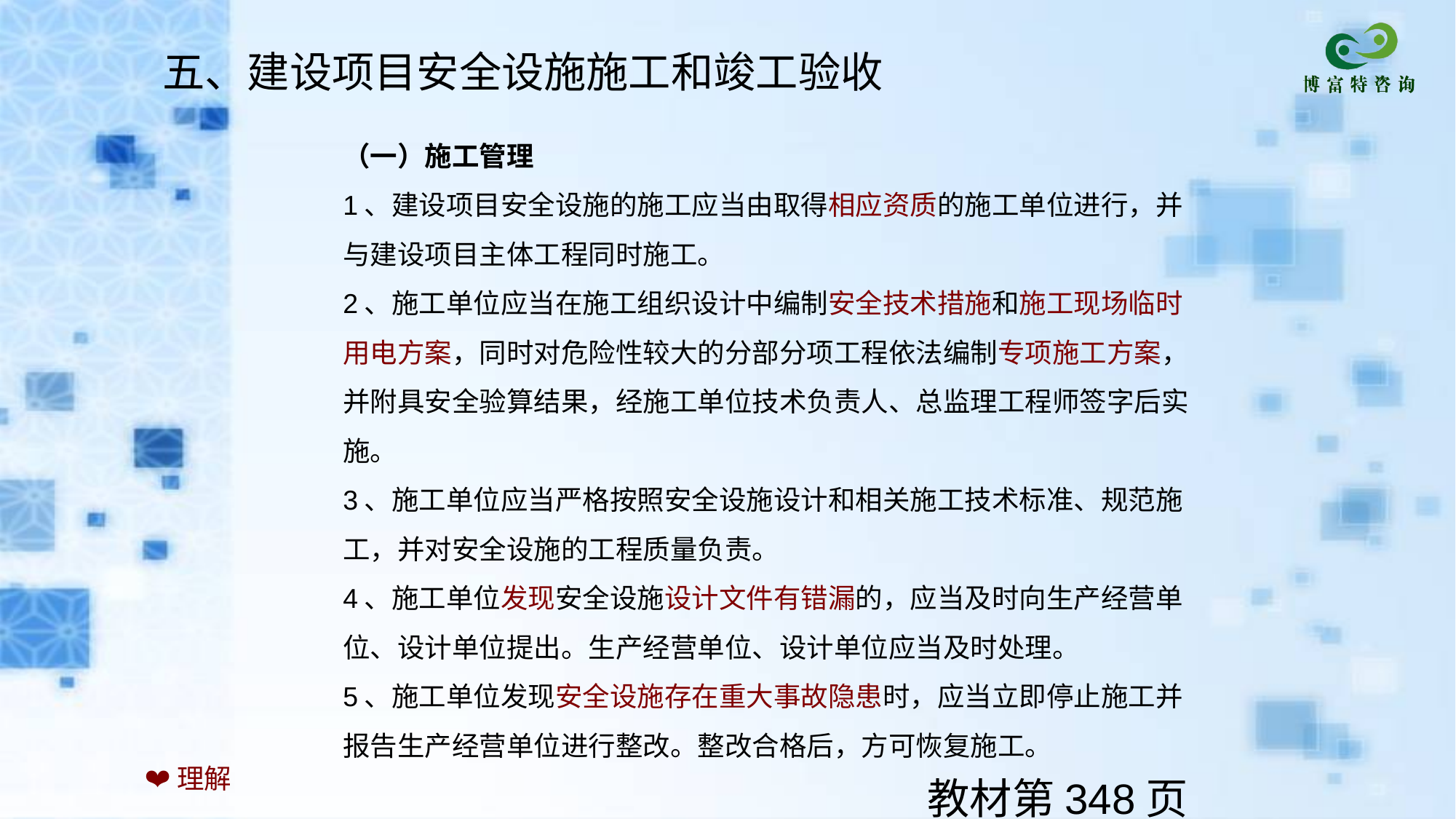

五、建设项目安全设施施工和竣工验收
（一）施工管理
1、建设项目安全设施的施工应当由取得相应资质的施工单位进行，并与建设项目主体工程同时施工。
2、施工单位应当在施工组织设计中编制安全技术措施和施工现场临时用电方案，同时对危险性较大的分部分项工程依法编制专项施工方案，并附具安全验算结果，经施工单位技术负责人、总监理工程师签字后实施。
3、施工单位应当严格按照安全设施设计和相关施工技术标准、规范施工，并对安全设施的工程质量负责。
4、施工单位发现安全设施设计文件有错漏的，应当及时向生产经营单位、设计单位提出。生产经营单位、设计单位应当及时处理。
5、施工单位发现安全设施存在重大事故隐患时，应当立即停止施工并报告生产经营单位进行整改。整改合格后，方可恢复施工。
❤理解
教材第348页